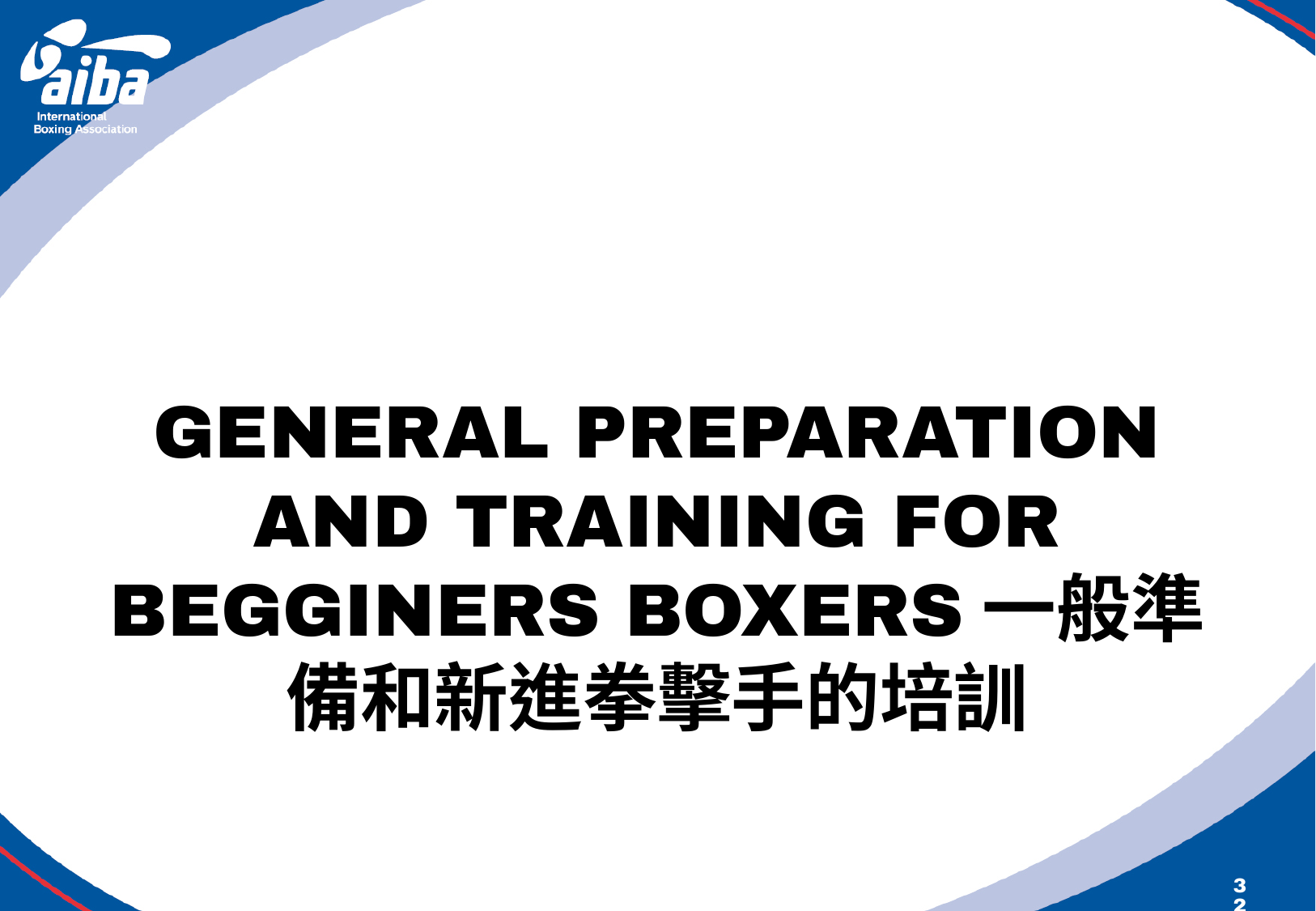

GENERAL PREPARATION AND TRAINING FOR BEGGINERS BOXERS一般準備和新進拳擊手的培訓
322